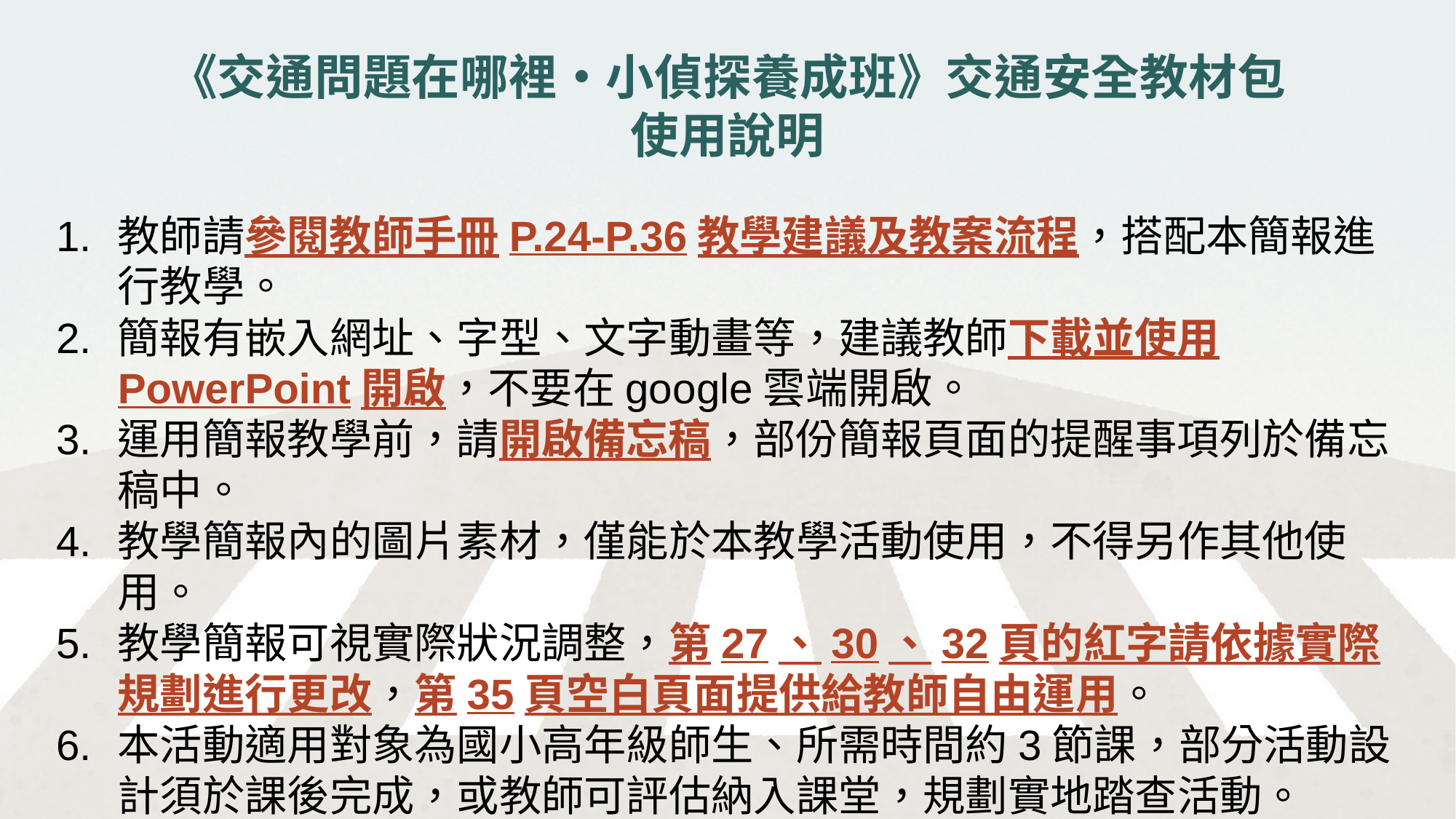

《交通問題在哪裡‧小偵探養成班》交通安全教材包
使用說明
教師請參閱教師手冊P.24-P.36教學建議及教案流程，搭配本簡報進行教學。
簡報有嵌入網址、字型、文字動畫等，建議教師下載並使用PowerPoint開啟，不要在google雲端開啟。
運用簡報教學前，請開啟備忘稿，部份簡報頁面的提醒事項列於備忘稿中。
教學簡報內的圖片素材，僅能於本教學活動使用，不得另作其他使用。
教學簡報可視實際狀況調整，第27、30、32頁的紅字請依據實際規劃進行更改，第35頁空白頁面提供給教師自由運用。
本活動適用對象為國小高年級師生、所需時間約3節課，部分活動設計須於課後完成，或教師可評估納入課堂，規劃實地踏查活動。